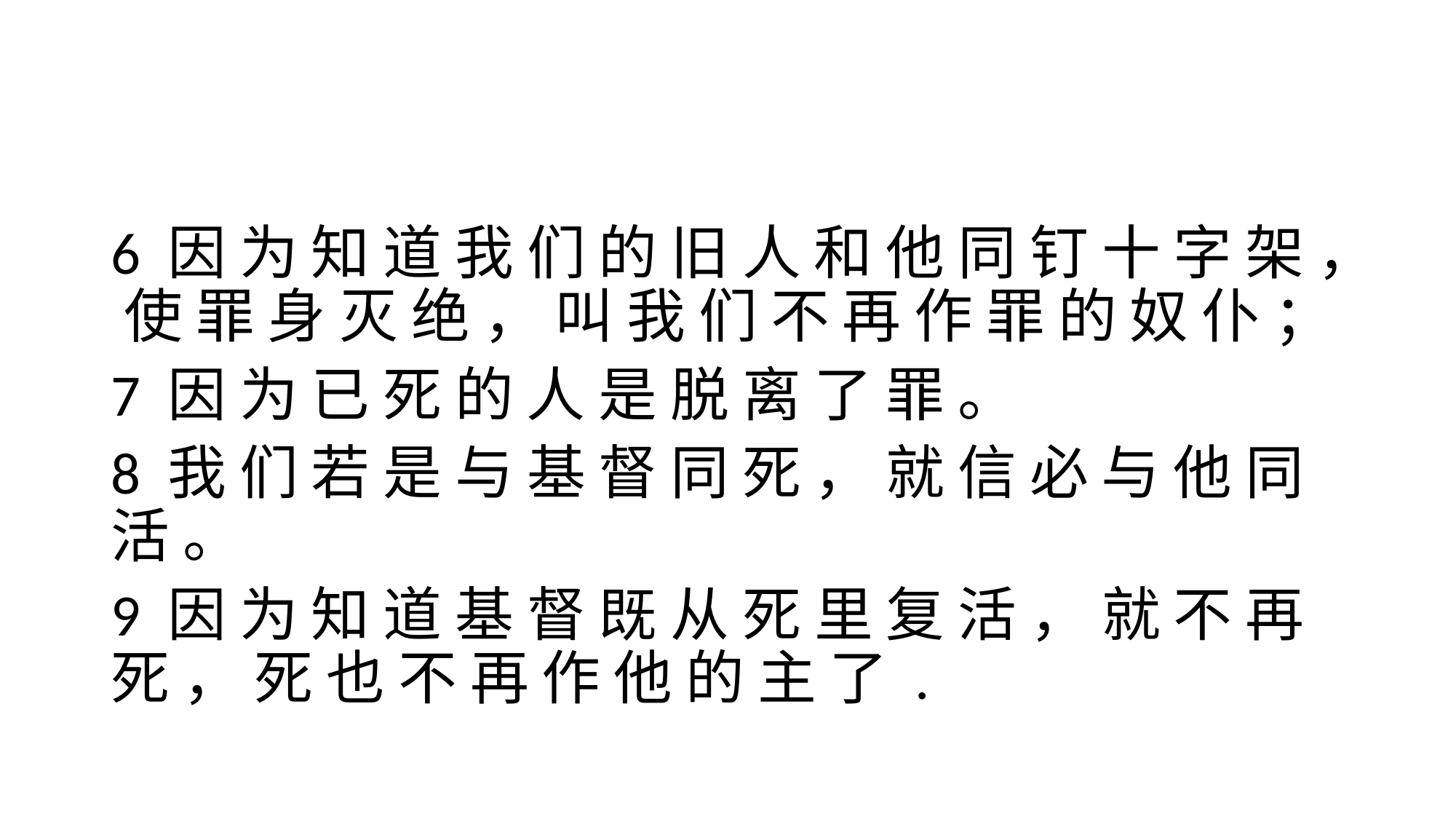

#
6 因 为 知 道 我 们 的 旧 人 和 他 同 钉 十 字 架 ， 使 罪 身 灭 绝 ， 叫 我 们 不 再 作 罪 的 奴 仆 ；
7 因 为 已 死 的 人 是 脱 离 了 罪 。
8 我 们 若 是 与 基 督 同 死 ， 就 信 必 与 他 同 活 。
9 因 为 知 道 基 督 既 从 死 里 复 活 ， 就 不 再 死 ， 死 也 不 再 作 他 的 主 了 .